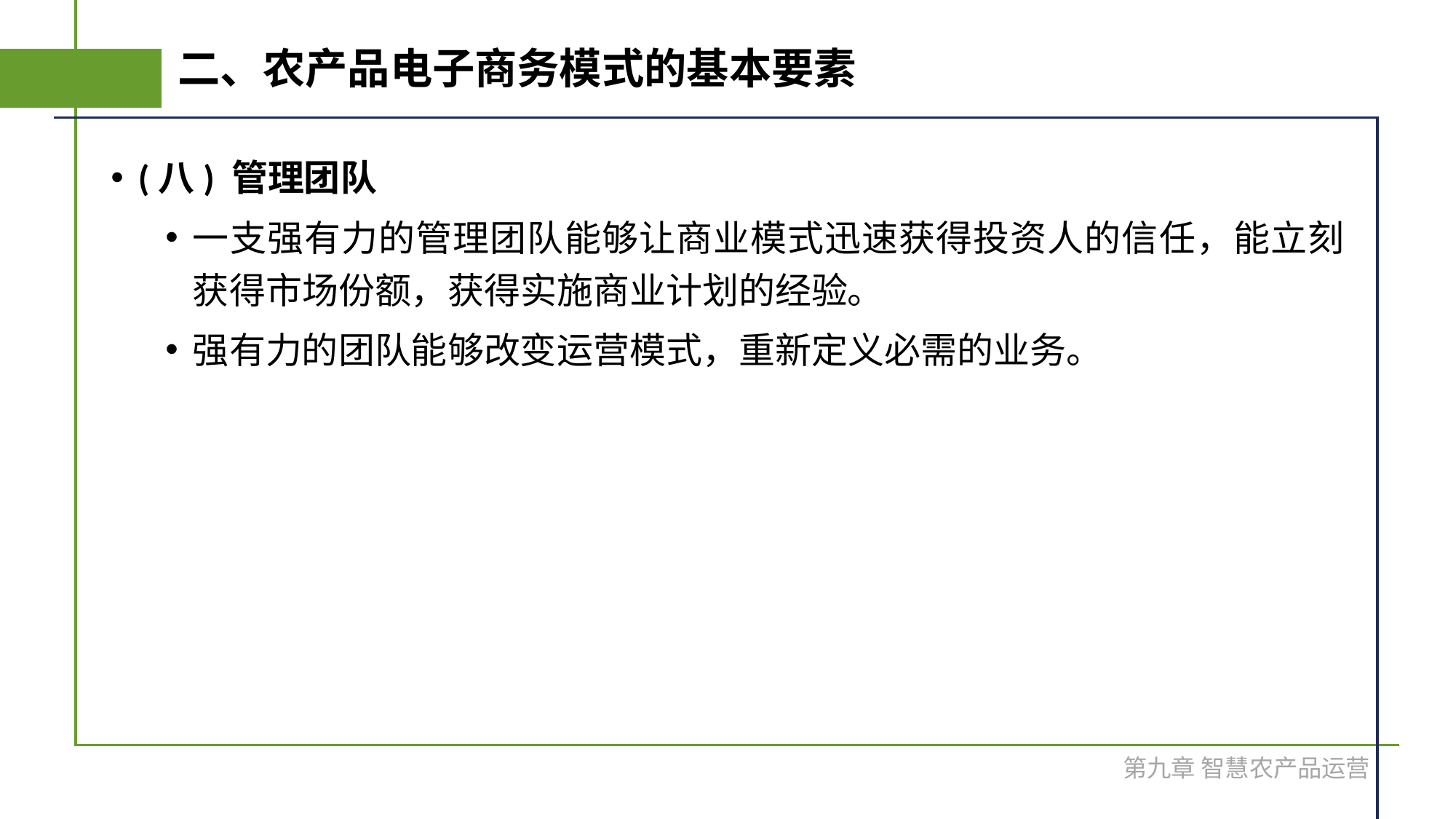

# 二、农产品电子商务模式的基本要素
(八) 管理团队
一支强有力的管理团队能够让商业模式迅速获得投资人的信任，能立刻获得市场份额，获得实施商业计划的经验。
强有力的团队能够改变运营模式，重新定义必需的业务。
第九章 智慧农产品运营